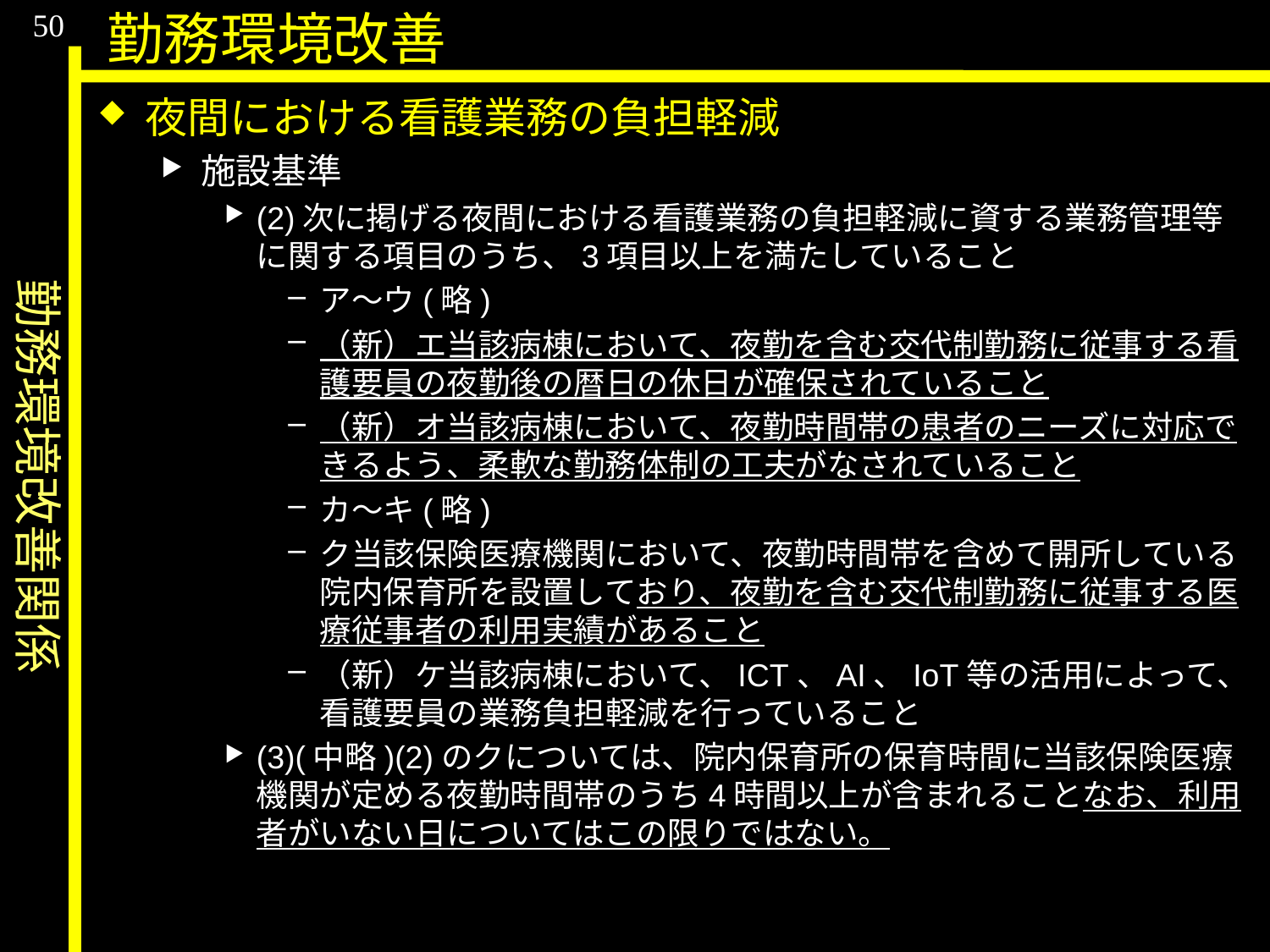

勤務環境改善関係
50
勤務環境改善

夜間における看護業務の負担軽減
施設基準
(2)次に掲げる夜間における看護業務の負担軽減に資する業務管理等に関する項目のうち、3項目以上を満たしていること
ア〜ウ(略)
（新）エ当該病棟において、夜勤を含む交代制勤務に従事する看護要員の夜勤後の暦日の休日が確保されていること
（新）オ当該病棟において、夜勤時間帯の患者のニーズに対応できるよう、柔軟な勤務体制の工夫がなされていること
カ〜キ(略)
ク当該保険医療機関において、夜勤時間帯を含めて開所している院内保育所を設置しており、夜勤を含む交代制勤務に従事する医療従事者の利用実績があること
（新）ケ当該病棟において、ICT、AI、IoT等の活用によって、看護要員の業務負担軽減を行っていること
(3)(中略)(2)のクについては、院内保育所の保育時間に当該保険医療機関が定める夜勤時間帯のうち4時間以上が含まれることなお、利用者がいない日についてはこの限りではない。